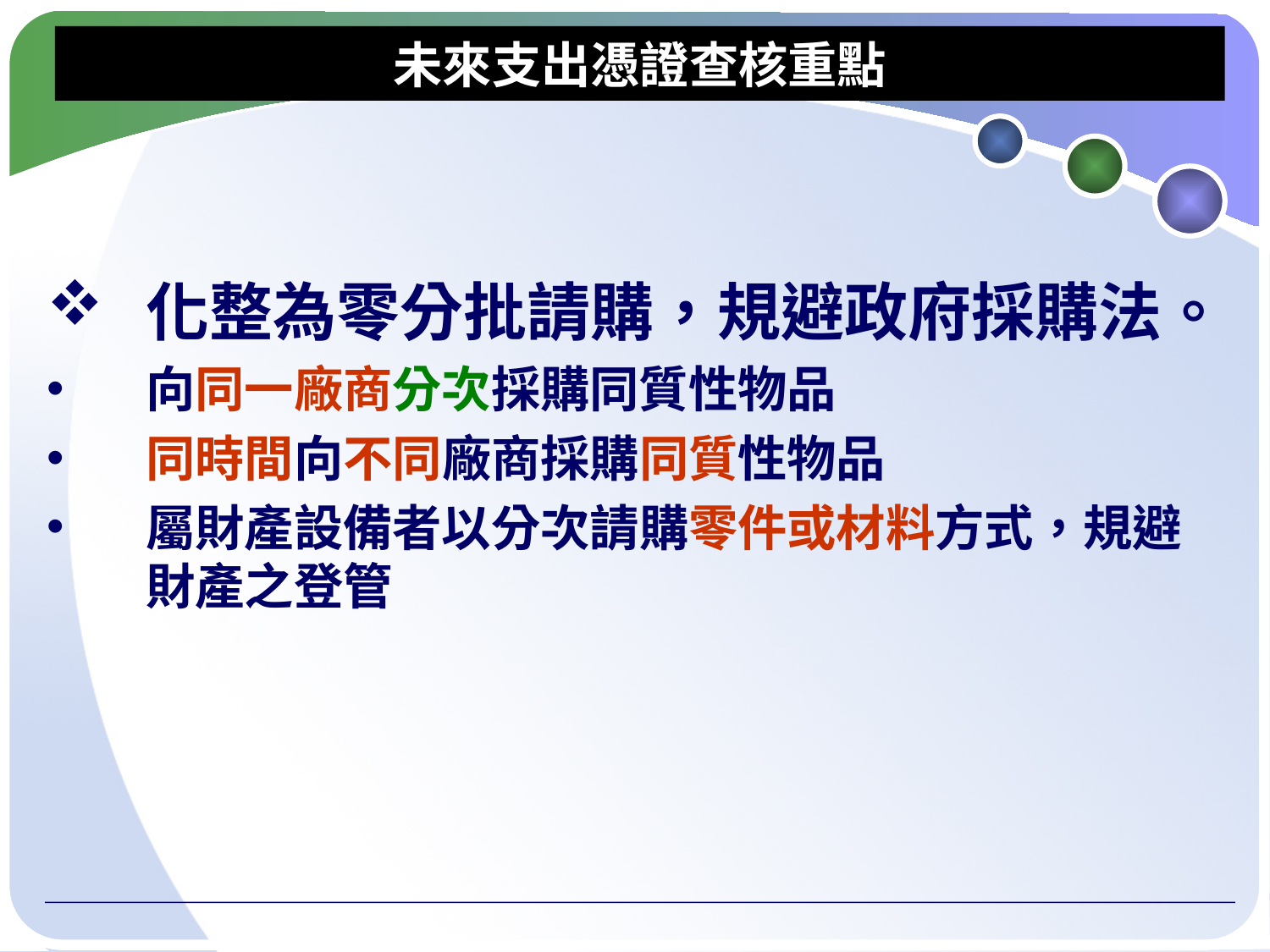

未來支出憑證查核重點
化整為零分批請購，規避政府採購法。
向同一廠商分次採購同質性物品
同時間向不同廠商採購同質性物品
屬財產設備者以分次請購零件或材料方式，規避財產之登管